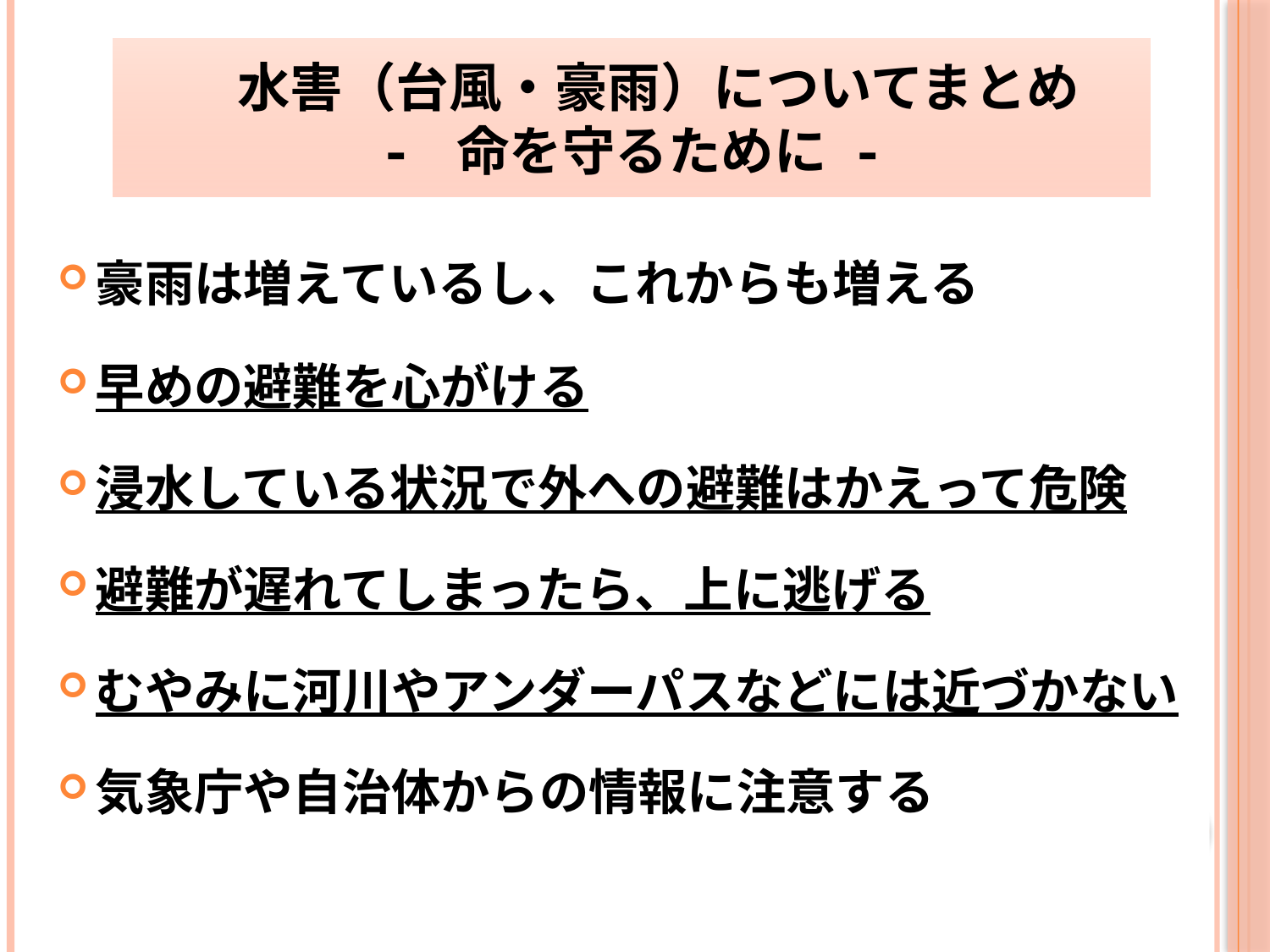

# 水害（台風・豪雨）についてまとめ - 命を守るために -
豪雨は増えているし、これからも増える

早めの避難を心がける

浸水している状況で外への避難はかえって危険

避難が遅れてしまったら、上に逃げる

むやみに河川やアンダーパスなどには近づかない

気象庁や自治体からの情報に注意する